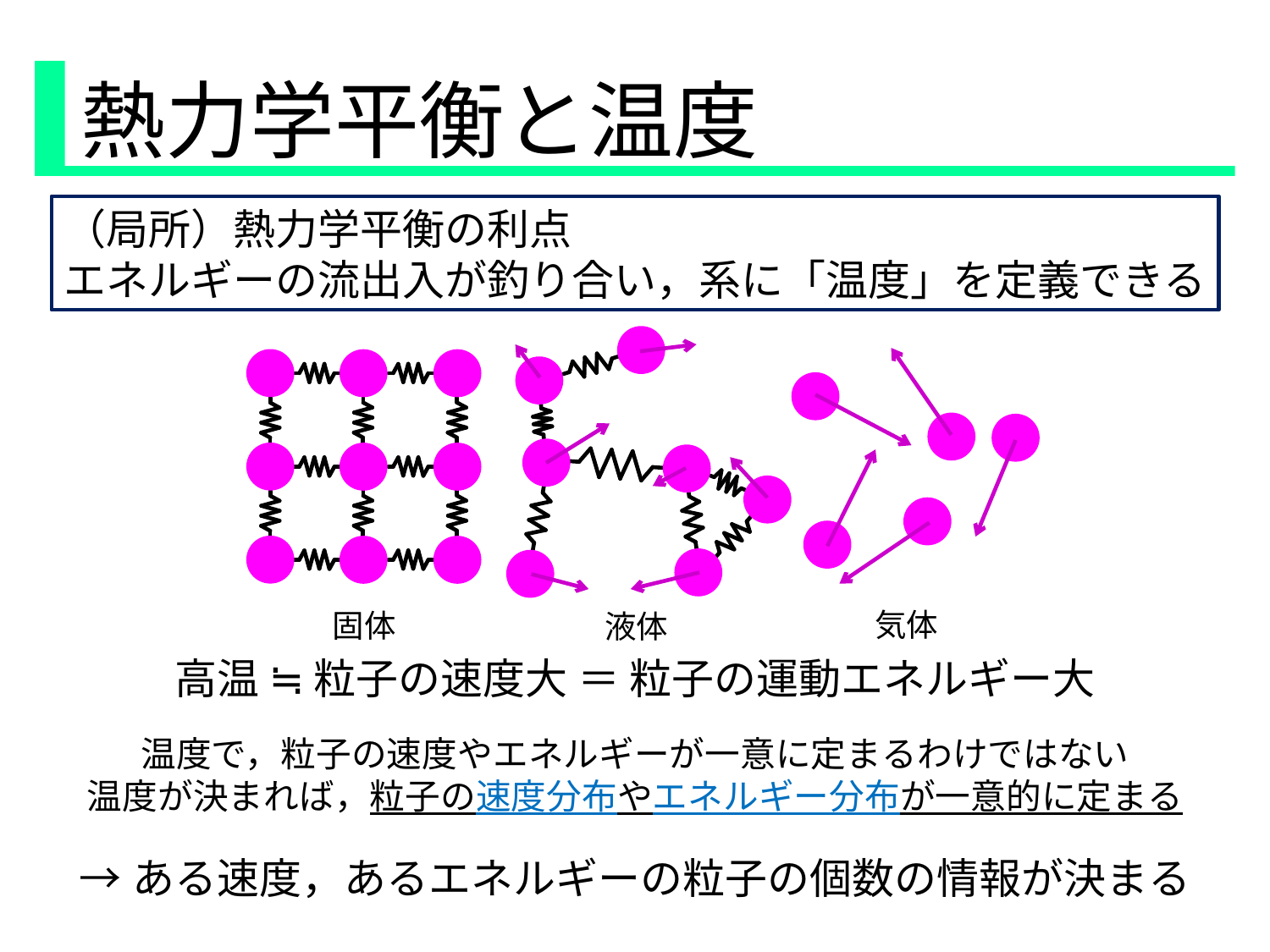

熱力学平衡と温度

（局所）熱力学平衡の利点
エネルギーの流出入が釣り合い，系に「温度」を定義できる

液体

気体

固体
高温 ≒ 粒子の速度大 ＝ 粒子の運動エネルギー大
温度で，粒子の速度やエネルギーが一意に定まるわけではない
温度が決まれば，粒子の速度分布やエネルギー分布が一意的に定まる
→ある速度，あるエネルギーの粒子の個数の情報が決まる